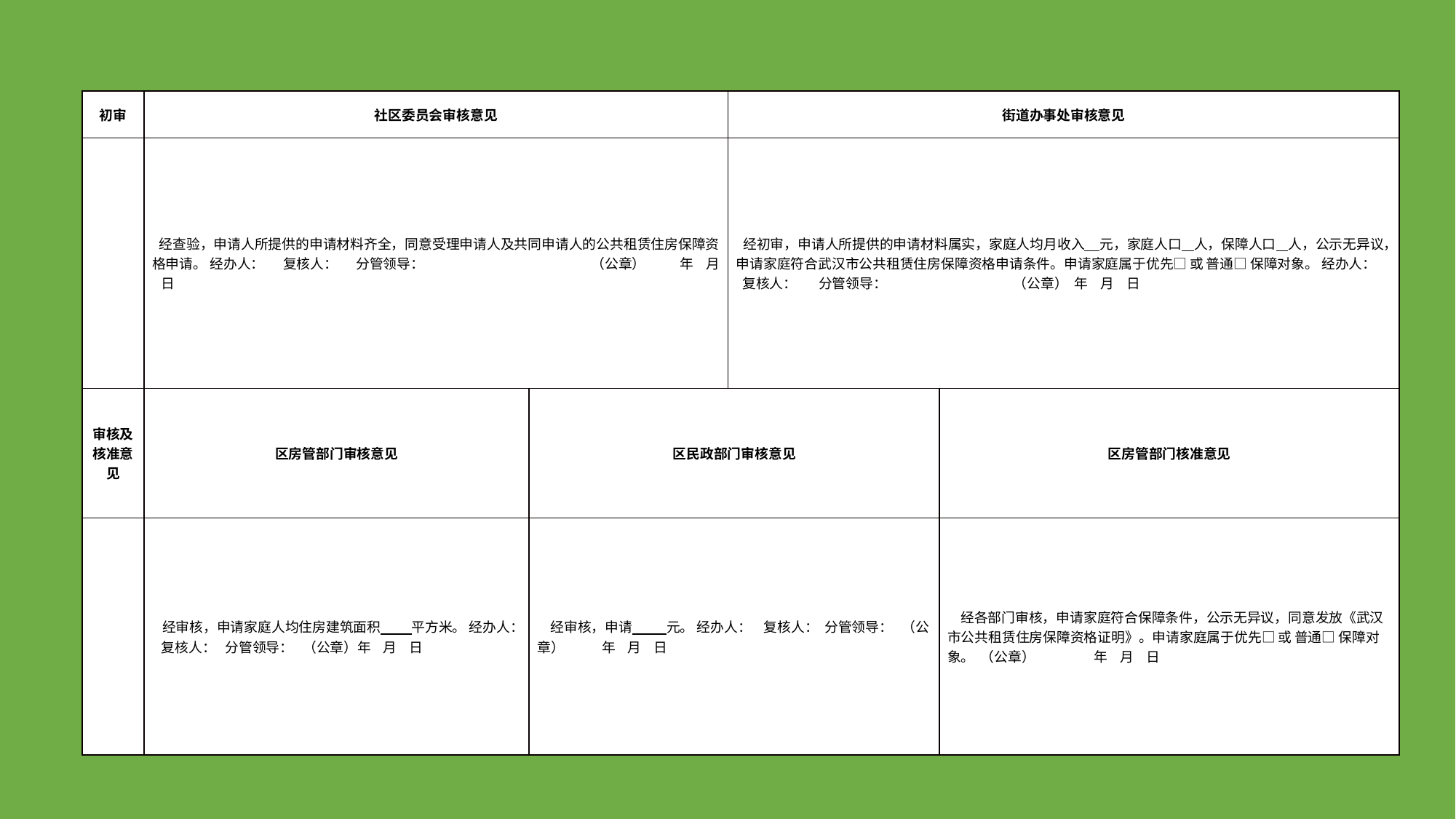

| 初审 | 社区委员会审核意见 |  | 街道办事处审核意见 |  |
| --- | --- | --- | --- | --- |
|  | 经查验，申请人所提供的申请材料齐全，同意受理申请人及共同申请人的公共租赁住房保障资格申请。 经办人： 复核人： 分管领导： （公章） 年 月 日 |  | 经初审，申请人所提供的申请材料属实，家庭人均月收入 元，家庭人口 人，保障人口 人，公示无异议，申请家庭符合武汉市公共租赁住房保障资格申请条件。申请家庭属于优先□ 或 普通□ 保障对象。 经办人： 复核人： 分管领导： （公章） 年 月 日 |  |
| 审核及核准意见 | 区房管部门审核意见 | 区民政部门审核意见 |  | 区房管部门核准意见 |
|  | 经审核，申请家庭人均住房建筑面积 平方米。 经办人： 复核人： 分管领导： （公章）年 月 日 | 经审核，申请 元。 经办人： 复核人： 分管领导： （公章） 年 月 日 |  | 经各部门审核，申请家庭符合保障条件，公示无异议，同意发放《武汉市公共租赁住房保障资格证明》。申请家庭属于优先□ 或 普通□ 保障对象。 （公章） 年 月 日 |